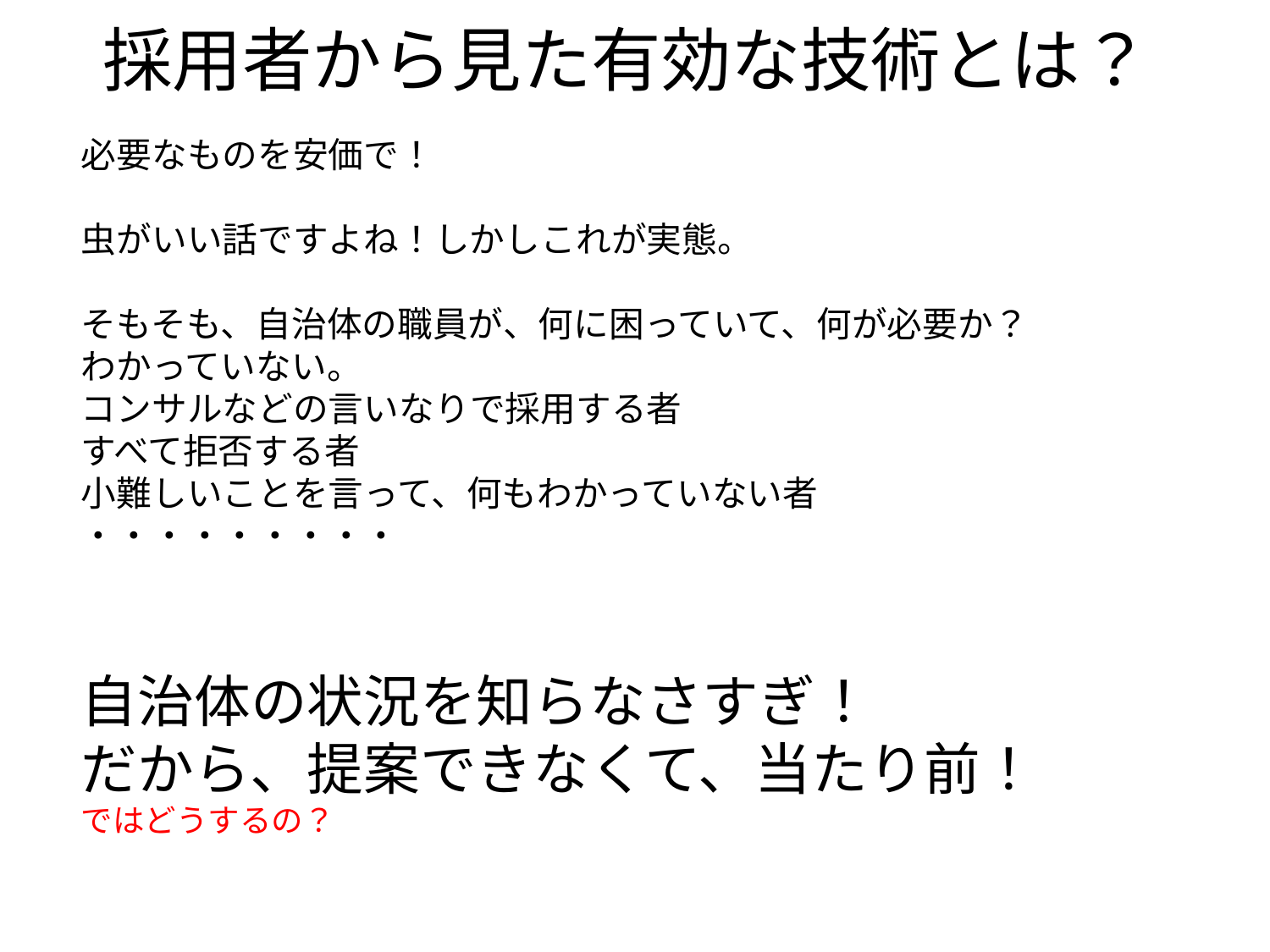

# 採用者から見た有効な技術とは？
必要なものを安価で！

虫がいい話ですよね！しかしこれが実態。

そもそも、自治体の職員が、何に困っていて、何が必要か？
わかっていない。
コンサルなどの言いなりで採用する者
すべて拒否する者
小難しいことを言って、何もわかっていない者
・・・・・・・・・

自治体の状況を知らなさすぎ！
だから、提案できなくて、当たり前！
ではどうするの？